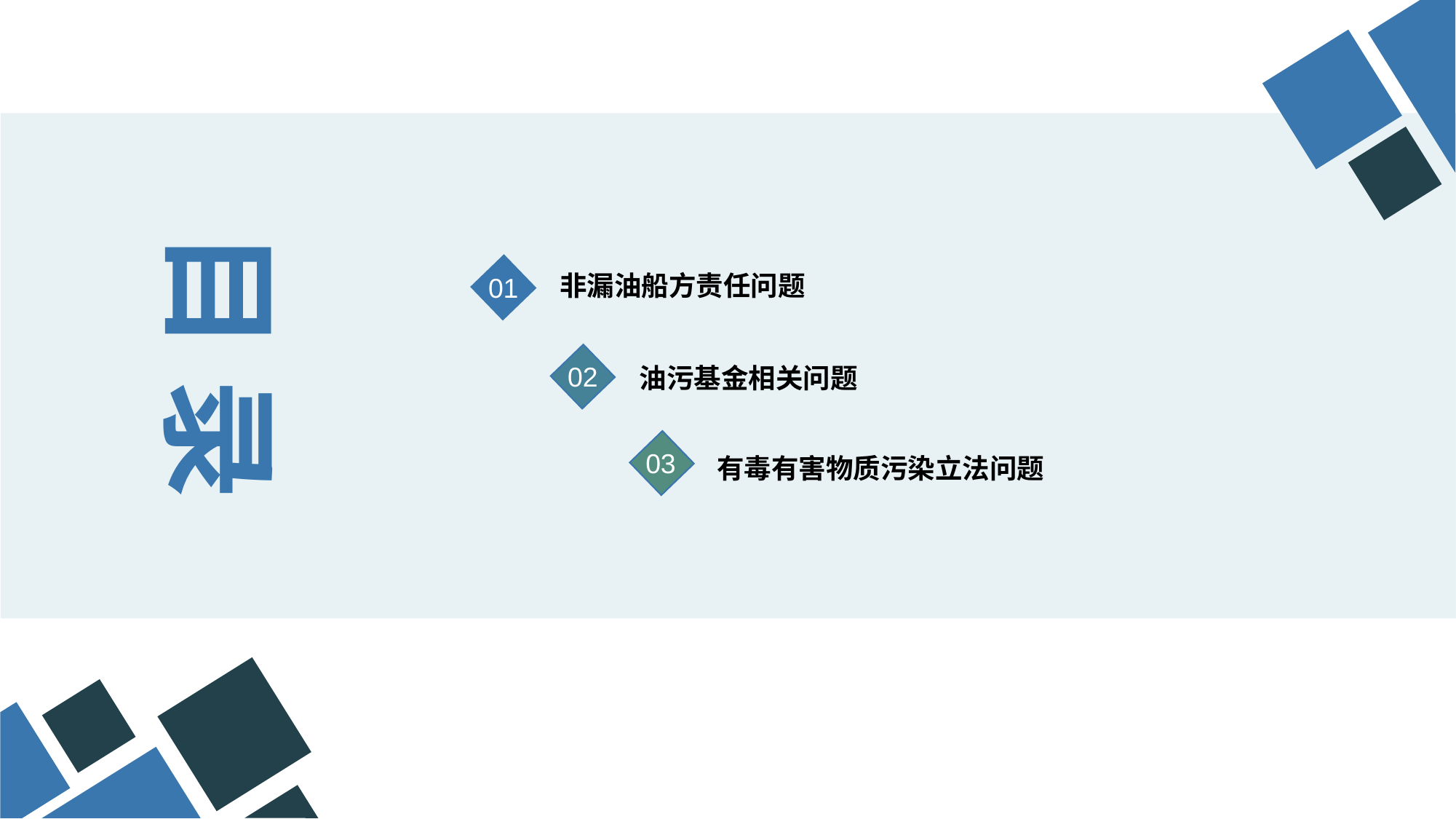

目 录
非漏油船方责任问题

01
油污基金相关问题

02
有毒有害物质污染立法问题

03